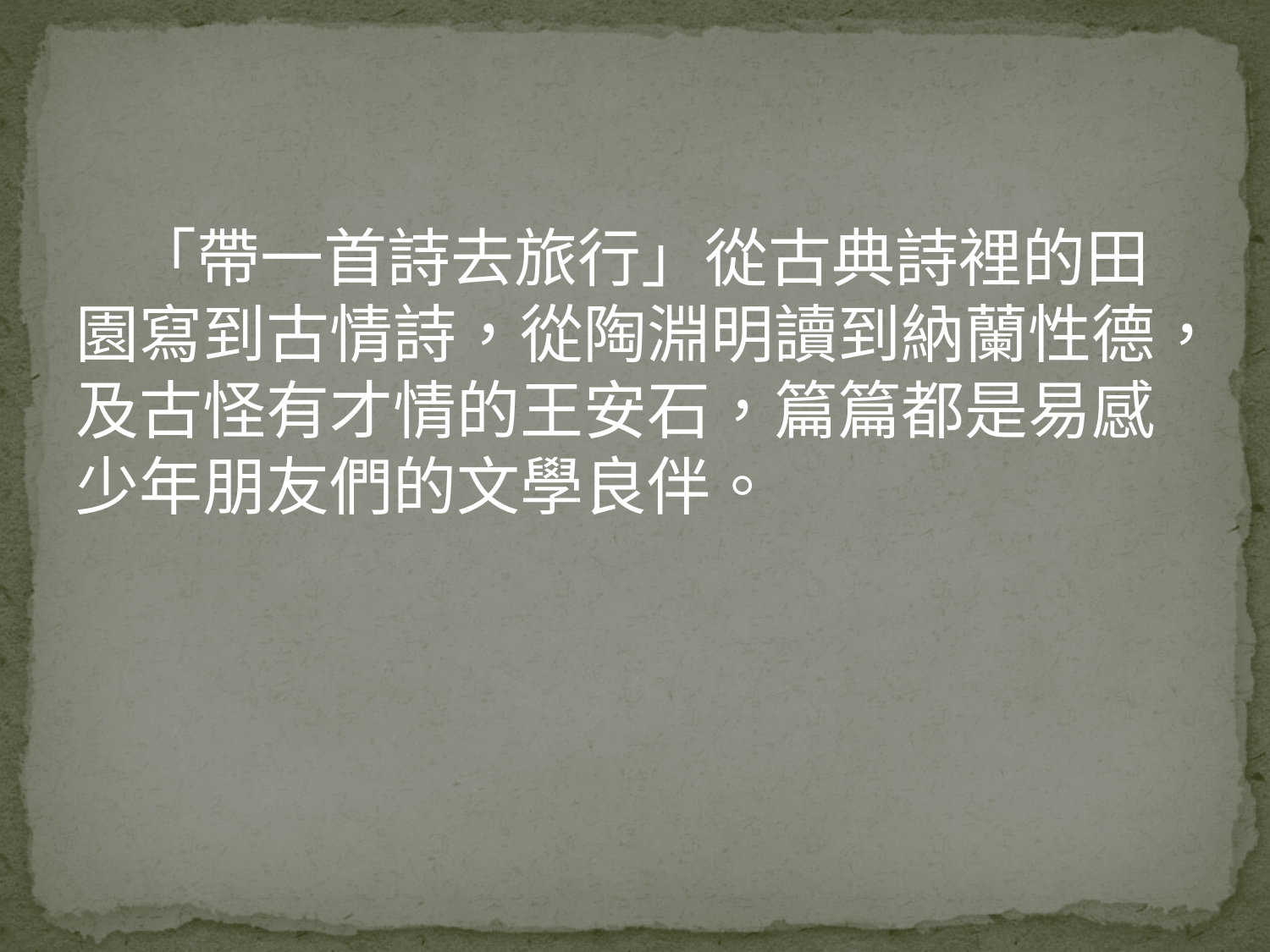

#
   「帶一首詩去旅行」從古典詩裡的田園寫到古情詩，從陶淵明讀到納蘭性德，及古怪有才情的王安石，篇篇都是易感少年朋友們的文學良伴。